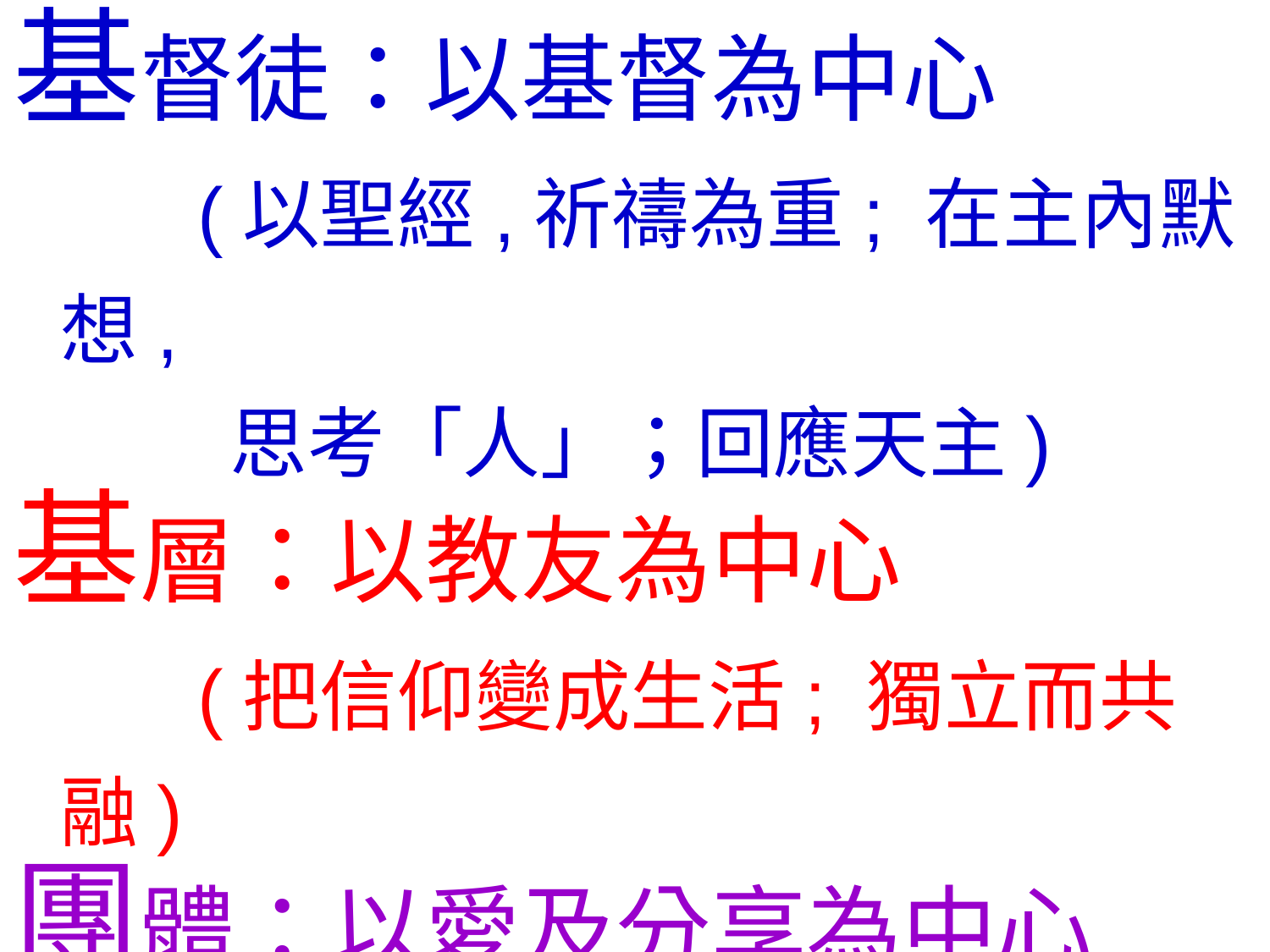

基督徒：以基督為中心
       (以聖經,祈禱為重; 在主內默想,
       思考「人」；回應天主)
基層：以教友為中心
       (把信仰變成生活; 獨立而共融)
團體：以愛及分享為中心
       (成為團體,互相支持,信仰成長)